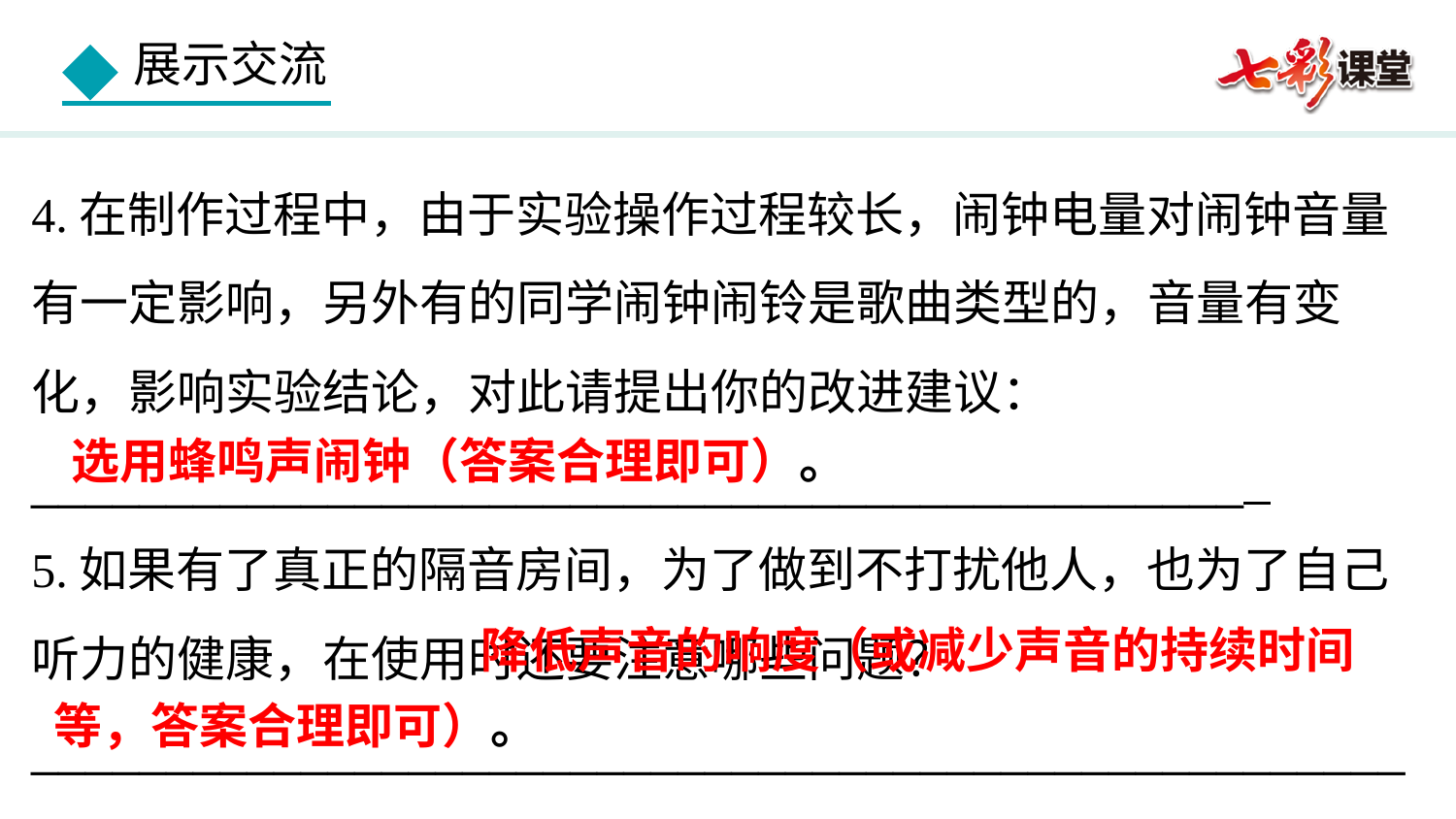

4.在制作过程中，由于实验操作过程较长，闹钟电量对闹钟音量有一定影响，另外有的同学闹钟闹铃是歌曲类型的，音量有变化，影响实验结论，对此请提出你的改进建议：_____________________________________________
5.如果有了真正的隔音房间，为了做到不打扰他人，也为了自己听力的健康，在使用时还要注意哪些问题？_____________________________________________________________
选用蜂鸣声闹钟（答案合理即可）。
                                      降低声音的响度（或减少声音的持续时间等，答案合理即可）。